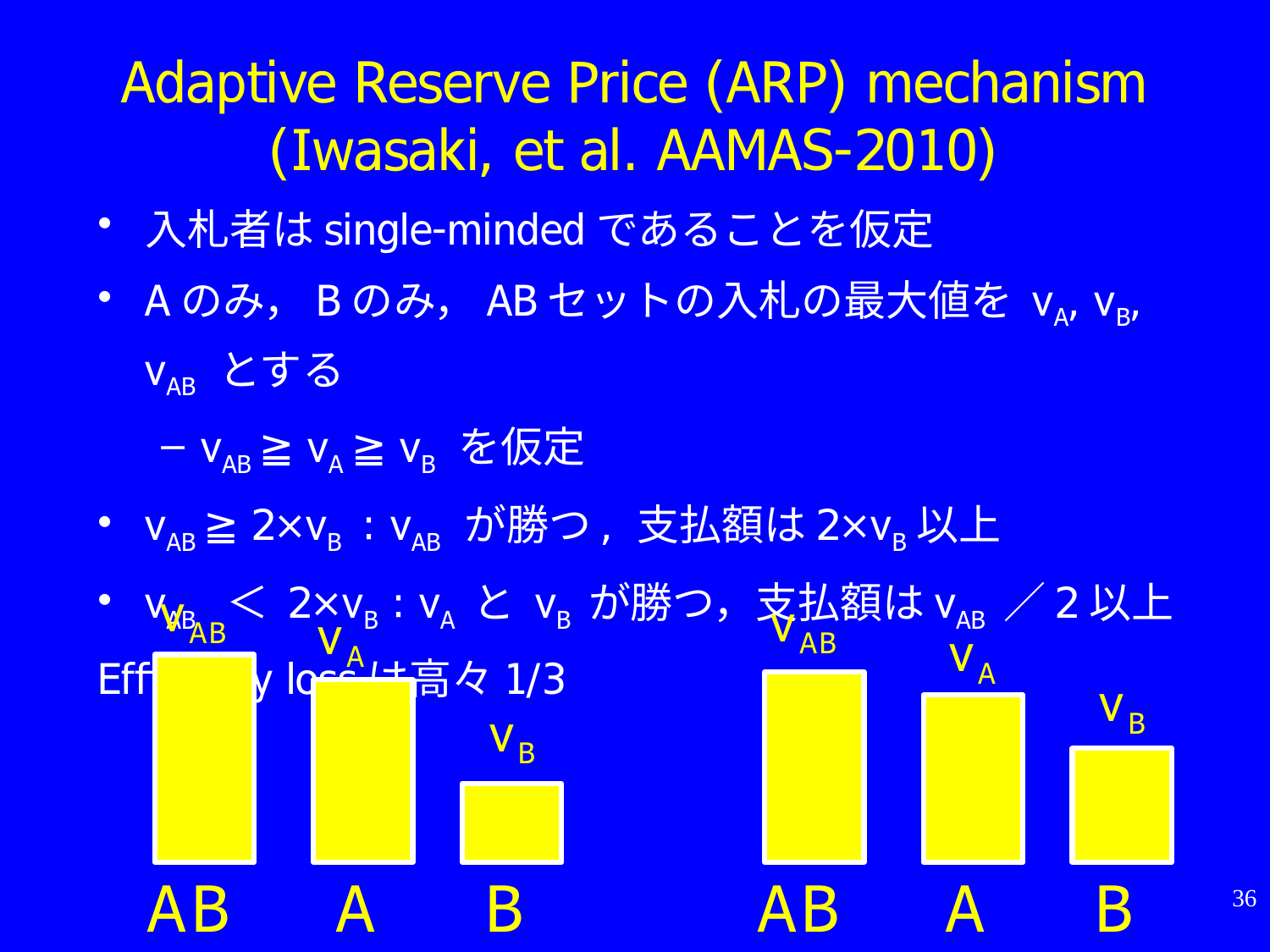

# Adaptive Reserve Price (ARP) mechanism (Iwasaki, et al. AAMAS-2010)

入札者はsingle-mindedであることを仮定
Aのみ，Bのみ，ABセットの入札の最大値を vA, vB, vAB とする
vAB ≧ vA ≧ vB を仮定
vAB ≧ 2×vB  : vAB が勝つ, 支払額は2×vB以上
vAB  ＜ 2×vB : vA と vB が勝つ，支払額はvAB ／2以上
Efficiency lossは高々1/3

vAB
vA

vB

AB
A
B
vAB
vA
vB

AB
A
B
36